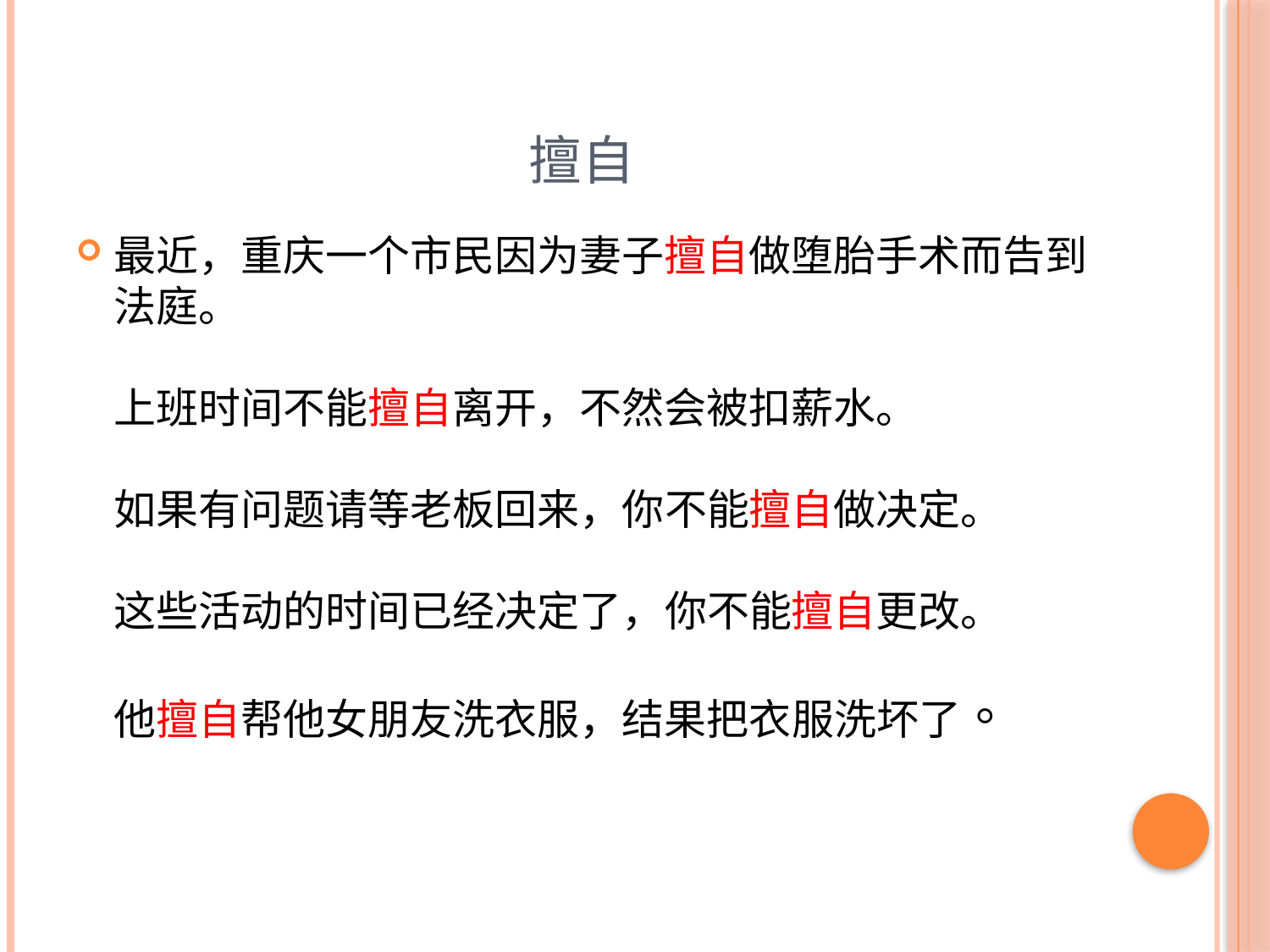

# 擅自
最近，重庆一个市民因为妻子擅自做堕胎手术而告到法庭。
上班时间不能擅自离开，不然会被扣薪水。
如果有问题请等老板回来，你不能擅自做决定。
这些活动的时间已经决定了，你不能擅自更改。
他擅自帮他女朋友洗衣服，结果把衣服洗坏了。